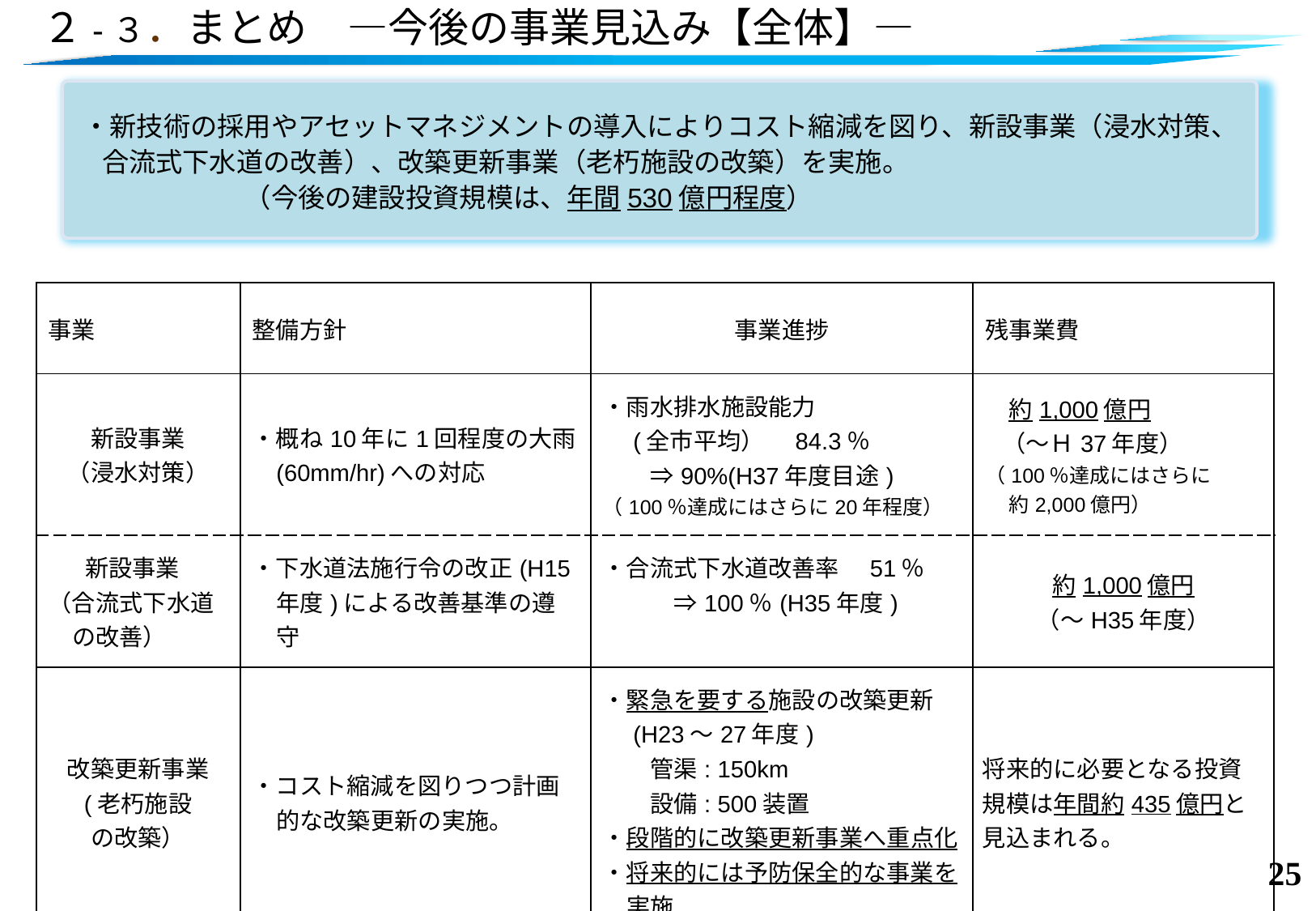

# ２-３．まとめ　―今後の事業見込み【全体】―
・新技術の採用やアセットマネジメントの導入によりコスト縮減を図り、新設事業（浸水対策、合流式下水道の改善）、改築更新事業（老朽施設の改築）を実施。
　　　　　　（今後の建設投資規模は、年間530億円程度）
| 事業 | 整備方針 | 事業進捗 | 残事業費 |
| --- | --- | --- | --- |
| 新設事業 （浸水対策） | ・概ね10年に1回程度の大雨(60mm/hr)への対応 | ・雨水排水施設能力 　(全市平均）　84.3％ 　　⇒90%(H37年度目途) （100％達成にはさらに20年程度） | 約1,000億円 （～Ｈ37年度） （100％達成にはさらに　　約2,000億円） |
| 新設事業 （合流式下水道の改善） | ・下水道法施行令の改正(H15年度)による改善基準の遵守 | ・合流式下水道改善率　51％ 　　　⇒100％(H35年度) | 約1,000億円 （～H35年度） |
| 改築更新事業 (老朽施設 の改築） | ・コスト縮減を図りつつ計画的な改築更新の実施。 | ・緊急を要する施設の改築更新 　(H23～27年度) 　　管渠: 150km 　　設備: 500装置 ・段階的に改築更新事業へ重点化 ・将来的には予防保全的な事業を実施 | 将来的に必要となる投資規模は年間約435億円と見込まれる。 |
25